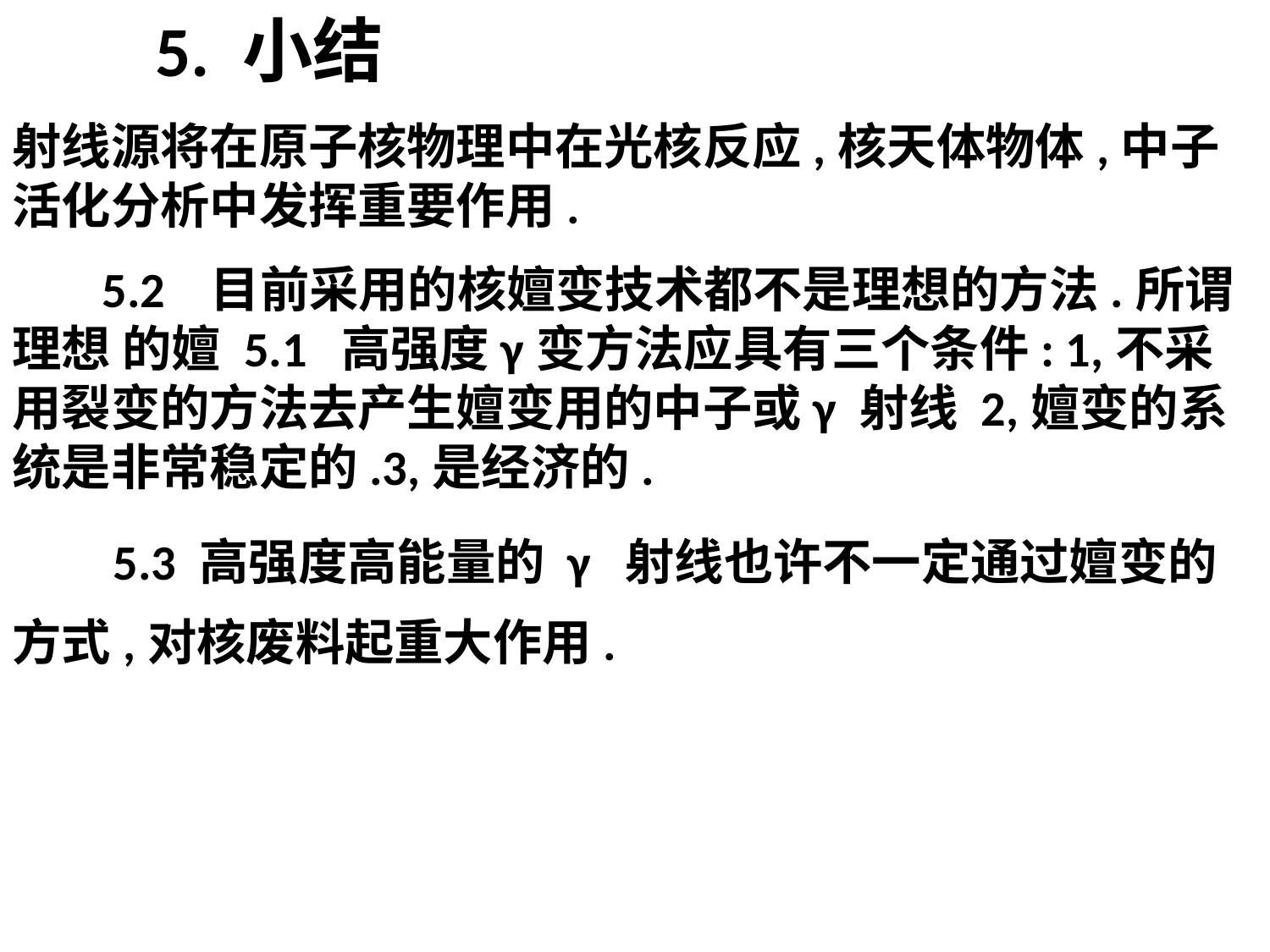

5. 小结
射线源将在原子核物理中在光核反应,核天体物体,中子活化分析中发挥重要作用.
        5.2   目前采用的核嬗变技术都不是理想的方法.所谓理想 的嬗 5.1  高强度γ变方法应具有三个条件: 1,不采用裂变的方法去产生嬗变用的中子或γ 射线 2,嬗变的系统是非常稳定的.3,是经济的.
         5.3 高强度高能量的 γ  射线也许不一定通过嬗变的方式,对核废料起重大作用.